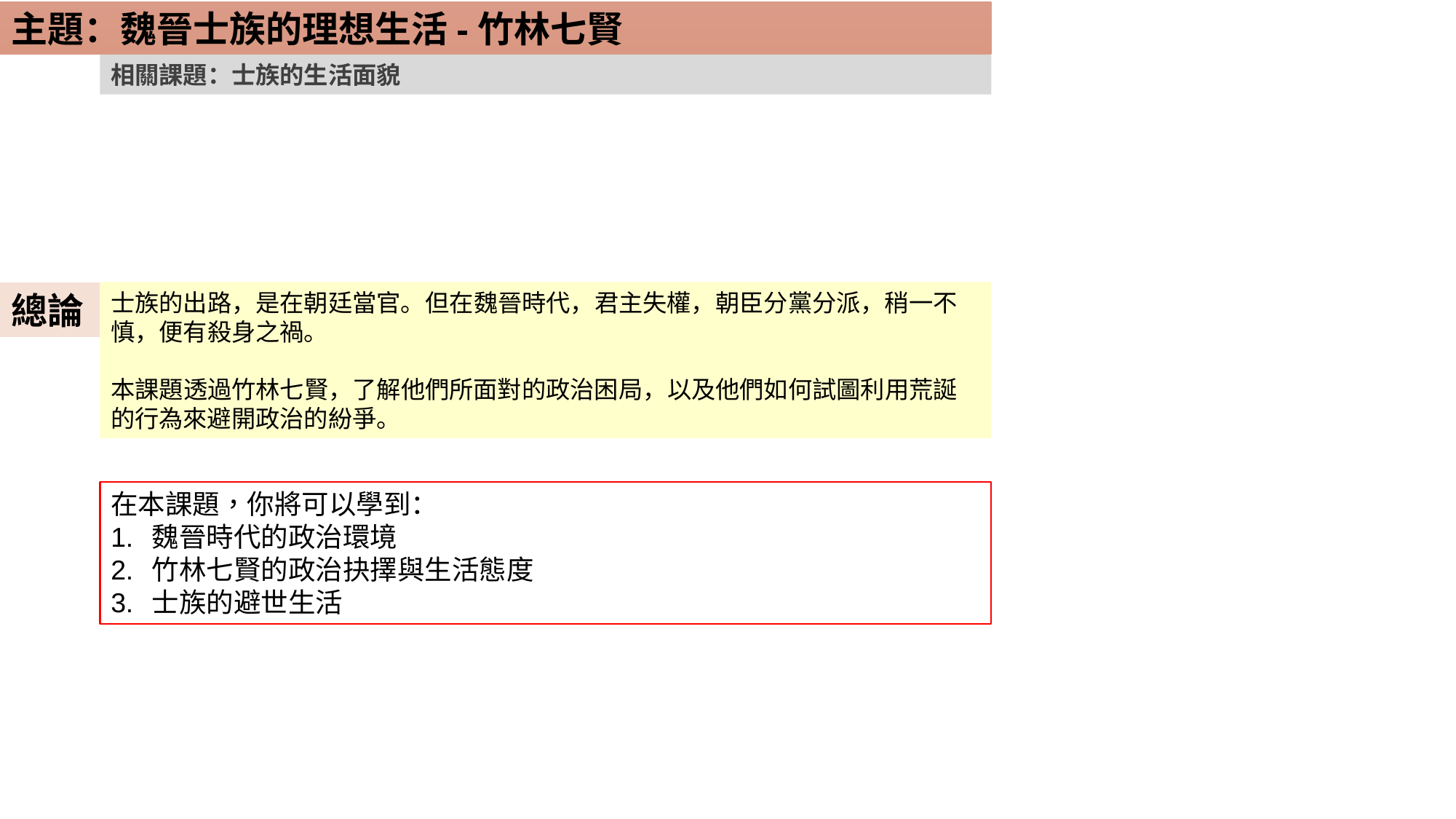

主題：魏晉士族的理想生活-竹林七賢
相關課題：士族的生活面貌
士族的出路，是在朝廷當官。但在魏晉時代，君主失權，朝臣分黨分派，稍一不慎，便有殺身之禍。

本課題透過竹林七賢，了解他們所面對的政治困局，以及他們如何試圖利用荒誕的行為來避開政治的紛爭。
總論
在本課題，你將可以學到：
魏晉時代的政治環境
竹林七賢的政治抉擇與生活態度
士族的避世生活